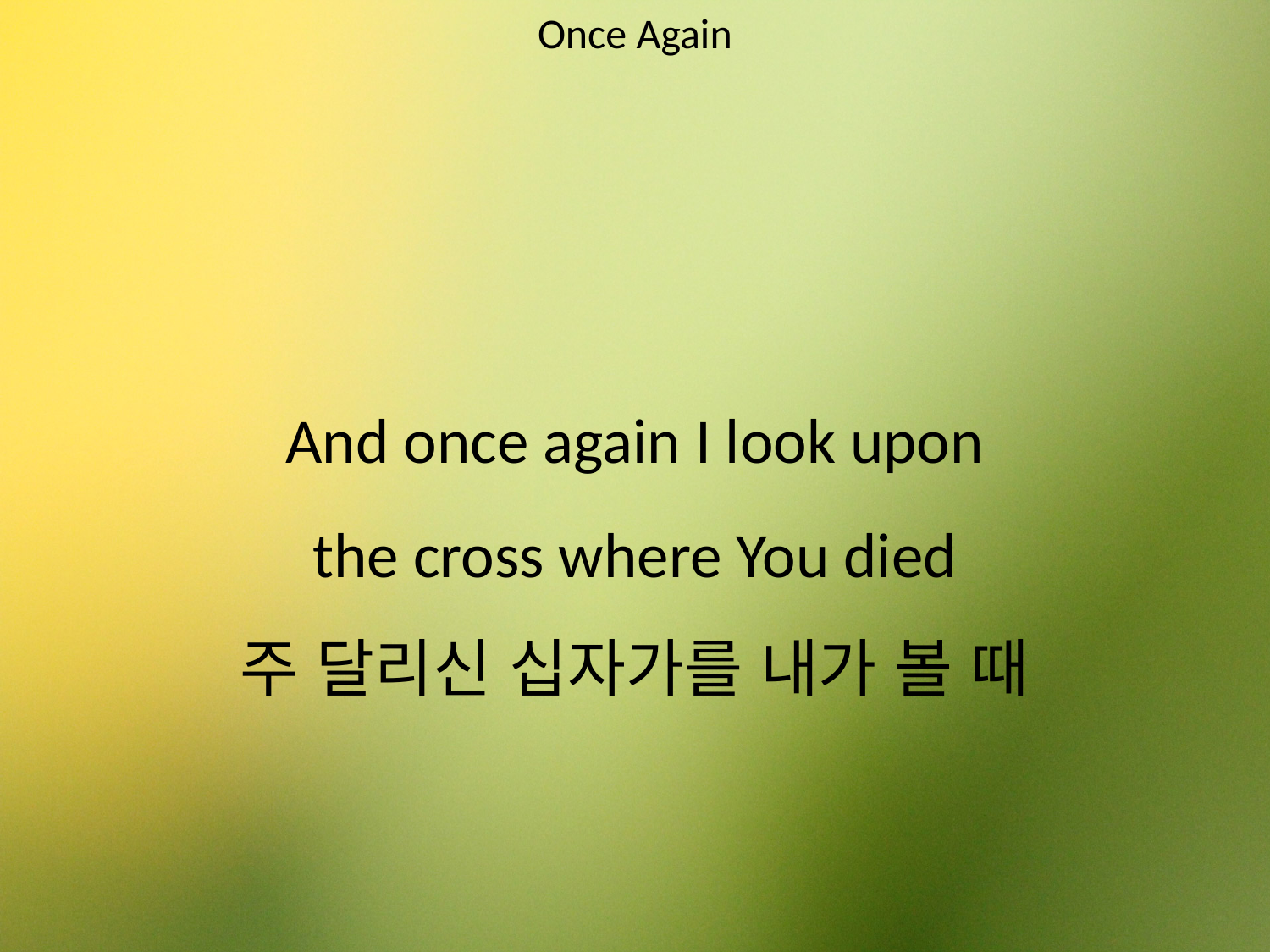

Once Again
#
And once again I look upon
the cross where You died
주 달리신 십자가를 내가 볼 때